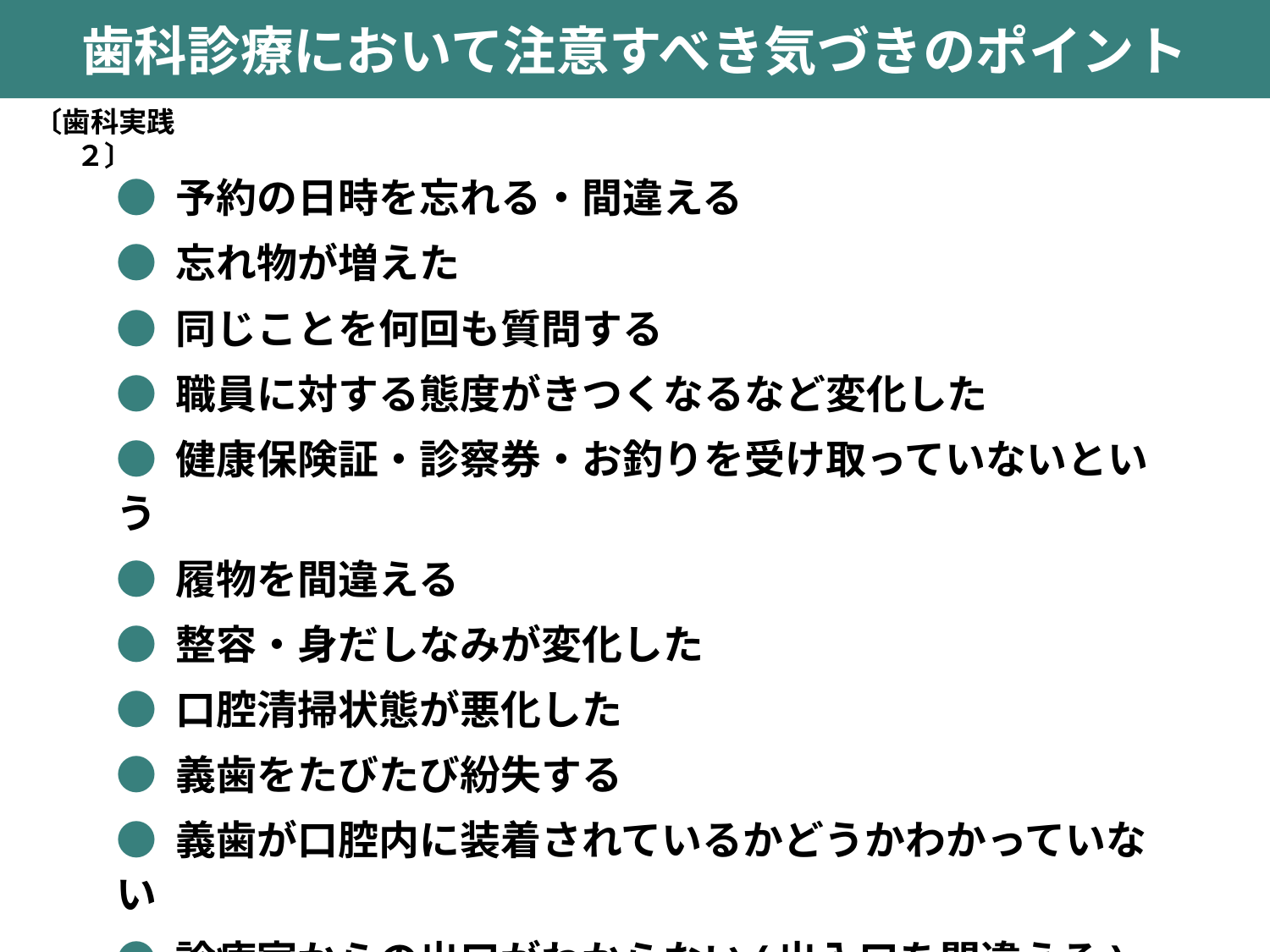

歯科診療において注意すべき気づきのポイント
〔歯科実践２〕
● 予約の日時を忘れる・間違える
● 忘れ物が増えた
● 同じことを何回も質問する
● 職員に対する態度がきつくなるなど変化した
● 健康保険証・診察券・お釣りを受け取っていないという
● 履物を間違える
● 整容・身だしなみが変化した
● 口腔清掃状態が悪化した
● 義歯をたびたび紛失する
● 義歯が口腔内に装着されているかどうかわかっていない
● 診療室からの出口がわからない(出入口を間違える)